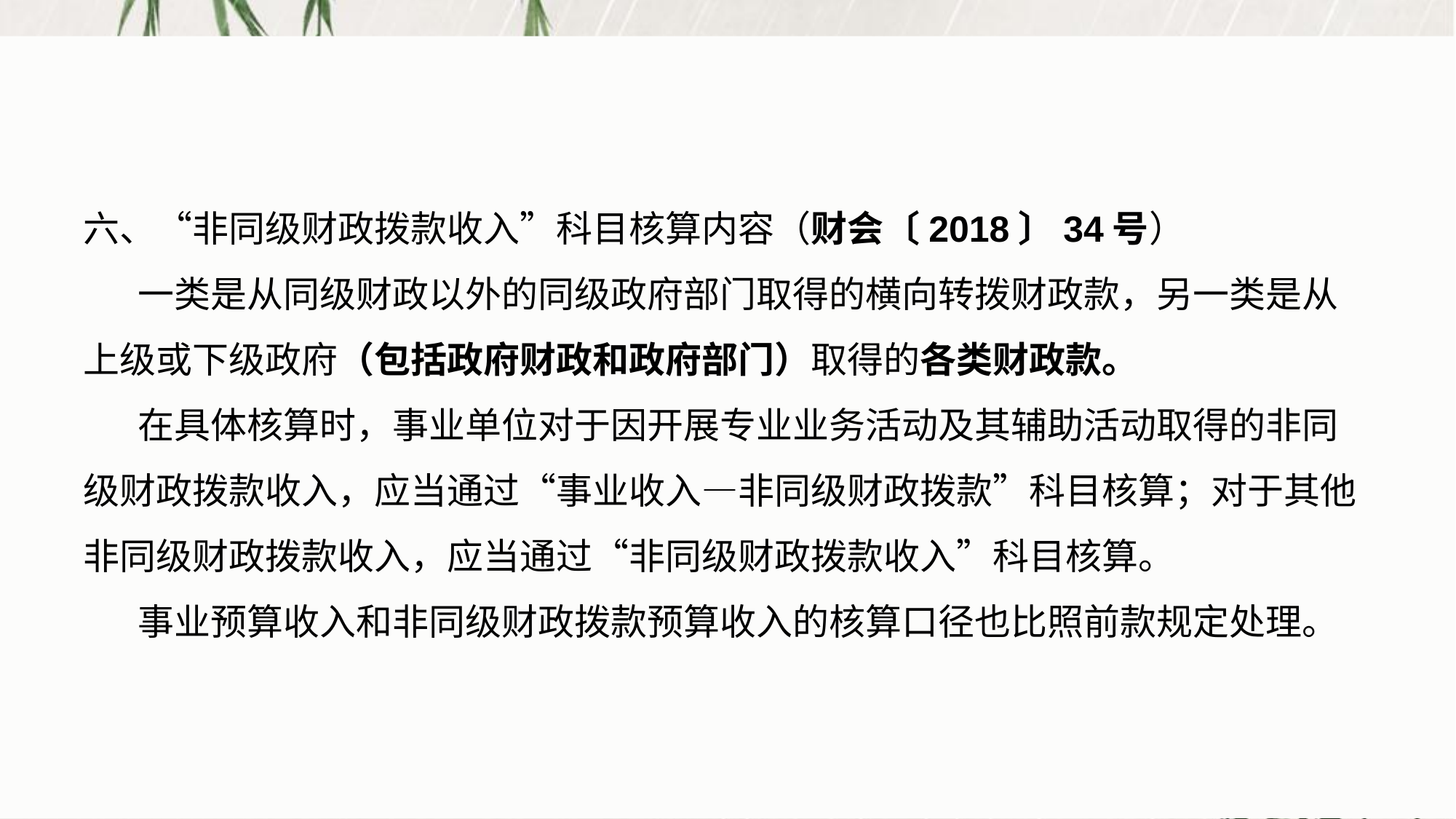

六、“非同级财政拨款收入”科目核算内容（财会〔2018〕34号）
一类是从同级财政以外的同级政府部门取得的横向转拨财政款，另一类是从上级或下级政府（包括政府财政和政府部门）取得的各类财政款。
在具体核算时，事业单位对于因开展专业业务活动及其辅助活动取得的非同级财政拨款收入，应当通过“事业收入—非同级财政拨款”科目核算；对于其他非同级财政拨款收入，应当通过“非同级财政拨款收入”科目核算。
事业预算收入和非同级财政拨款预算收入的核算口径也比照前款规定处理。